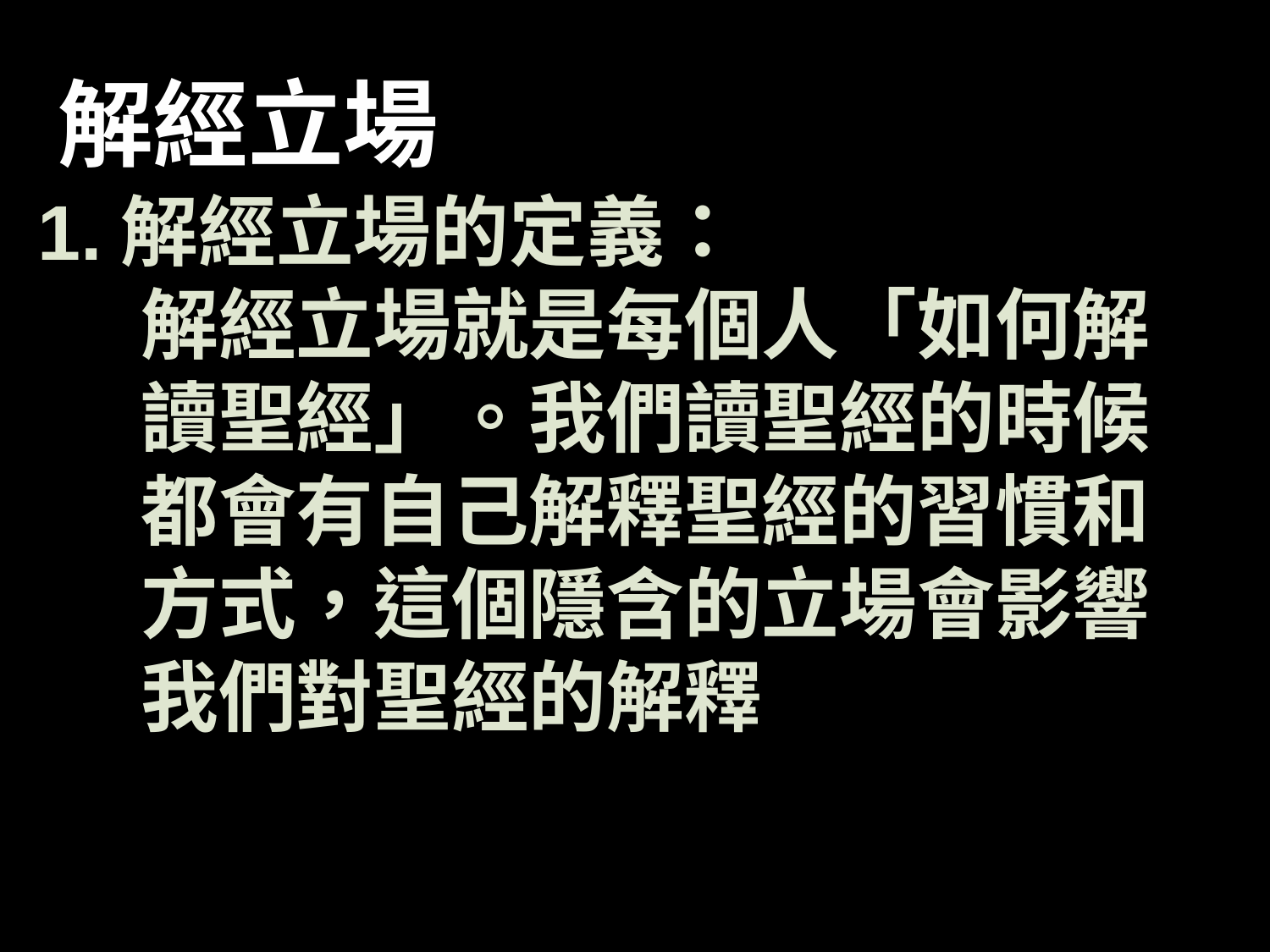

# 解經立場
1.解經立場的定義：
解經立場就是每個人「如何解讀聖經」。我們讀聖經的時候都會有自己解釋聖經的習慣和方式，這個隱含的立場會影響我們對聖經的解釋